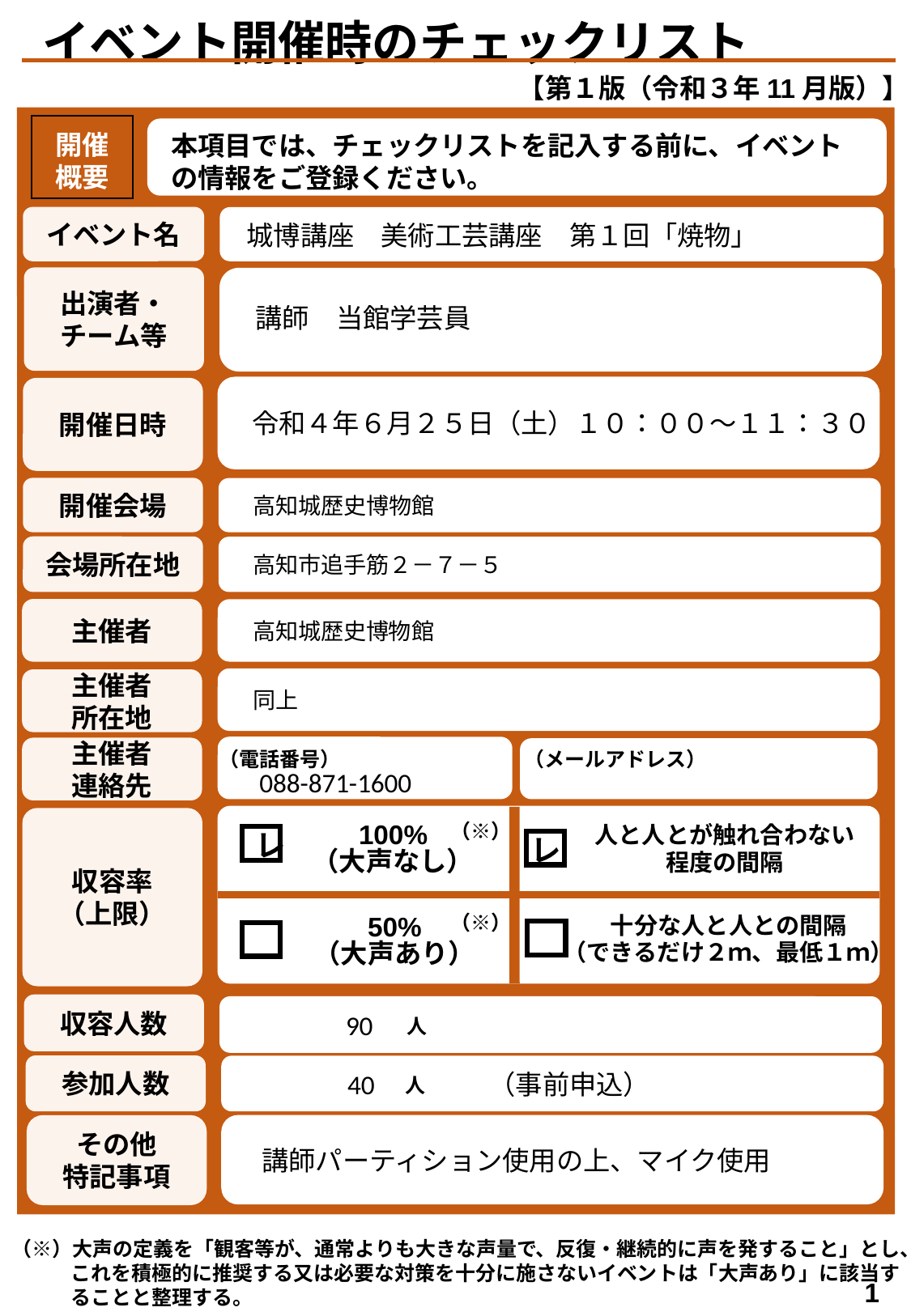

イベント開催時のチェックリスト
【第１版（令和３年11月版）】

開催
概要

本項目では、チェックリストを記入する前に、イベントの情報をご登録ください。
イベント名

城博講座　美術工芸講座　第１回「焼物」
出演者・
チーム等

講師　当館学芸員

開催日時
令和４年６月２５日（土）１０：００～１１：３０
開催会場
　高知城歴史博物館高知城歴史博物館
会場所在地
　高知市追手筋２－７－５
主催者
　高知城歴史博物館
　同上
主催者
所在地

　088-871-1600
主催者
連絡先

（電話番号）
（メールアドレス）

収容率
（上限）
人と人とが触れ合わない程度の間隔
100%
（大声なし）

十分な人と人との間隔
（できるだけ２ｍ、最低１ｍ）
50%
（大声あり）

（※）
レ
レ
（※）
ー
収容人数
　　　　90
人
参加人数
　　　　40　　　　（事前申込）
人
　講師パーティション使用の上、マイク使用
その他
特記事項
（※）大声の定義を「観客等が、通常よりも大きな声量で、反復・継続的に声を発すること」とし、これを積極的に推奨する又は必要な対策を十分に施さないイベントは「大声あり」に該当することと整理する。
1